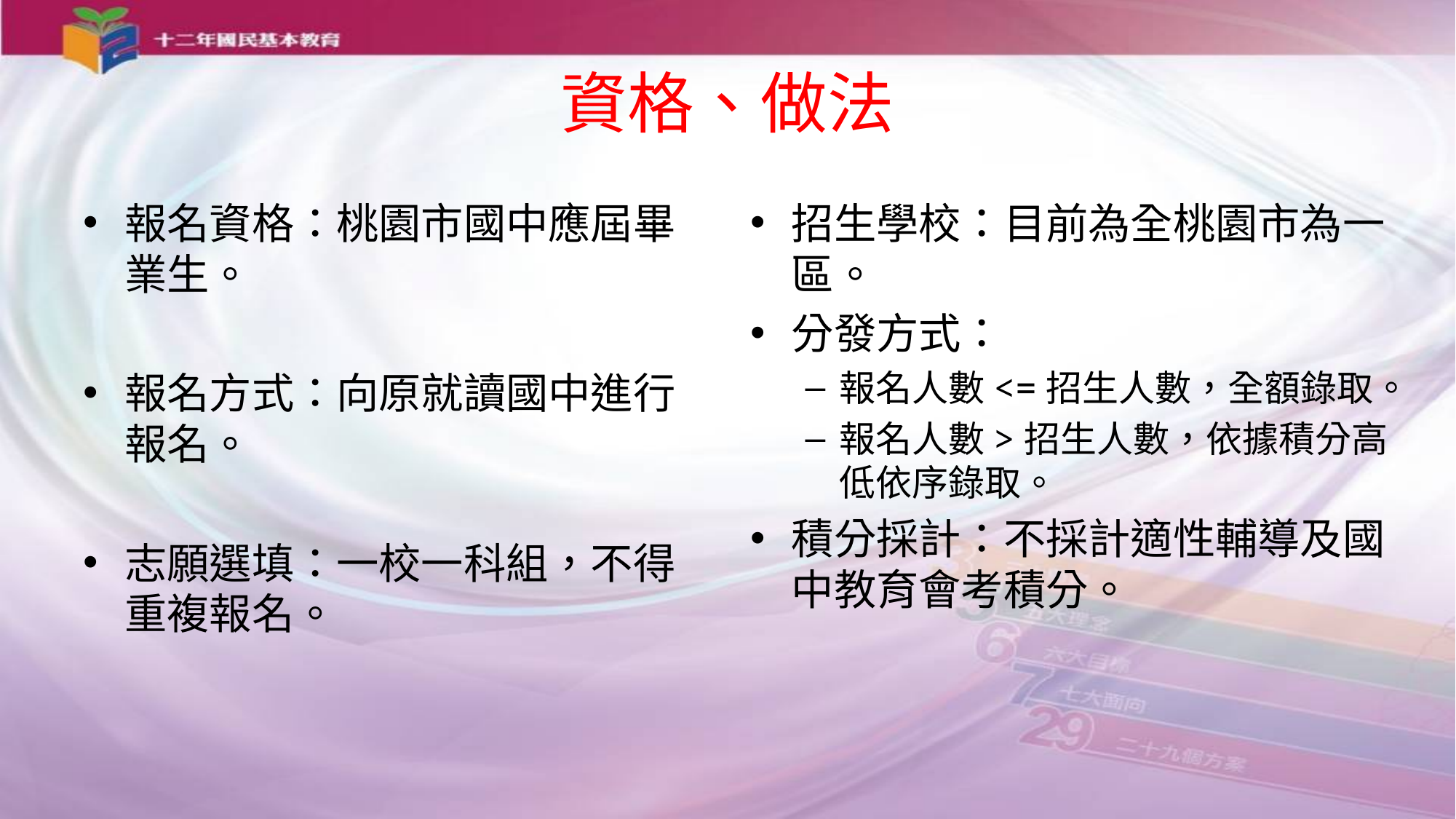

# 資格、做法
報名資格：桃園市國中應屆畢業生。

報名方式：向原就讀國中進行報名。

志願選填：一校一科組，不得重複報名。
招生學校：目前為全桃園市為一區。
分發方式：
報名人數<=招生人數，全額錄取。
報名人數>招生人數，依據積分高低依序錄取。
積分採計：不採計適性輔導及國中教育會考積分。